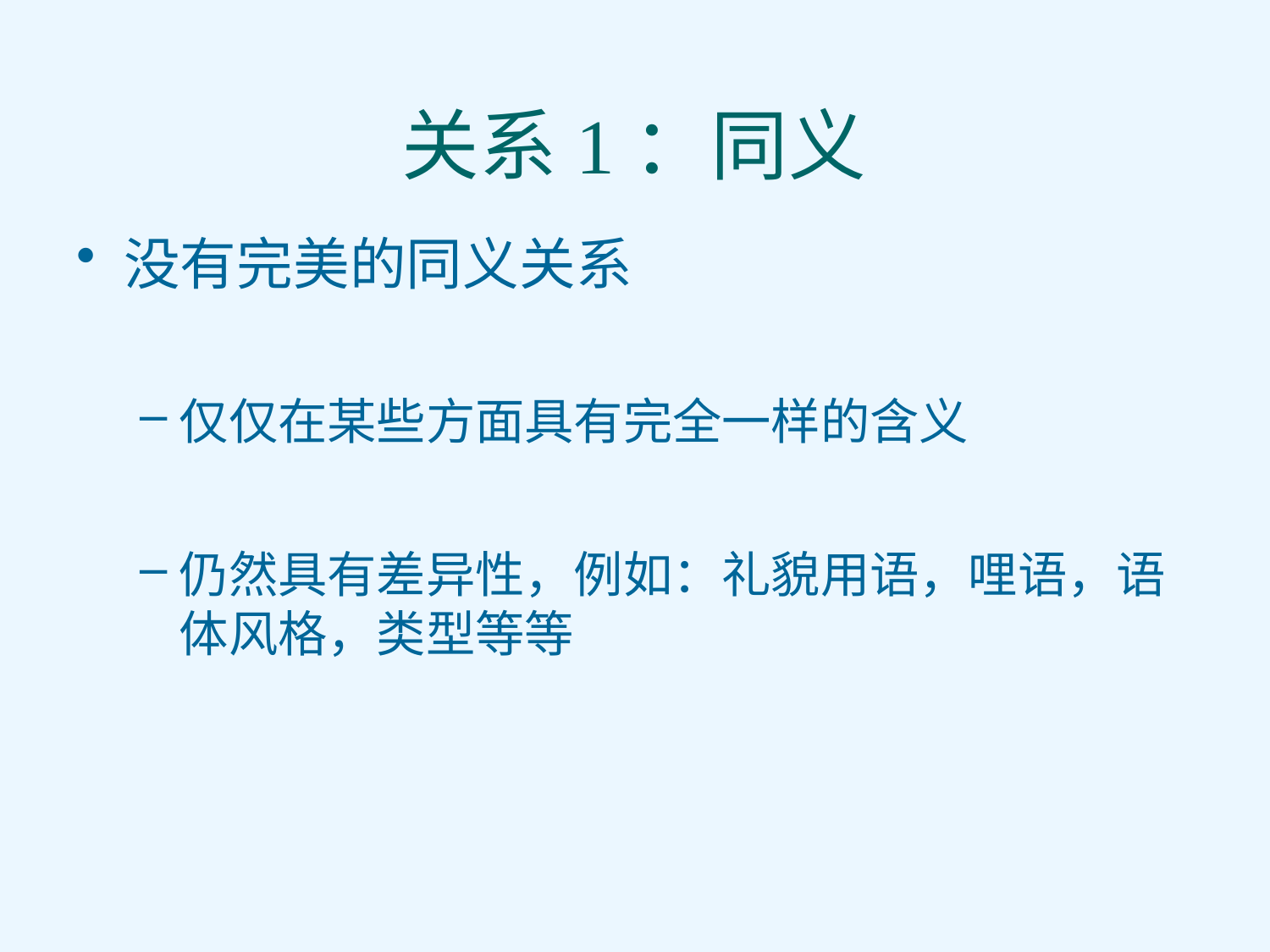

# 关系1：同义
没有完美的同义关系

仅仅在某些方面具有完全一样的含义

仍然具有差异性，例如：礼貌用语，哩语，语体风格，类型等等